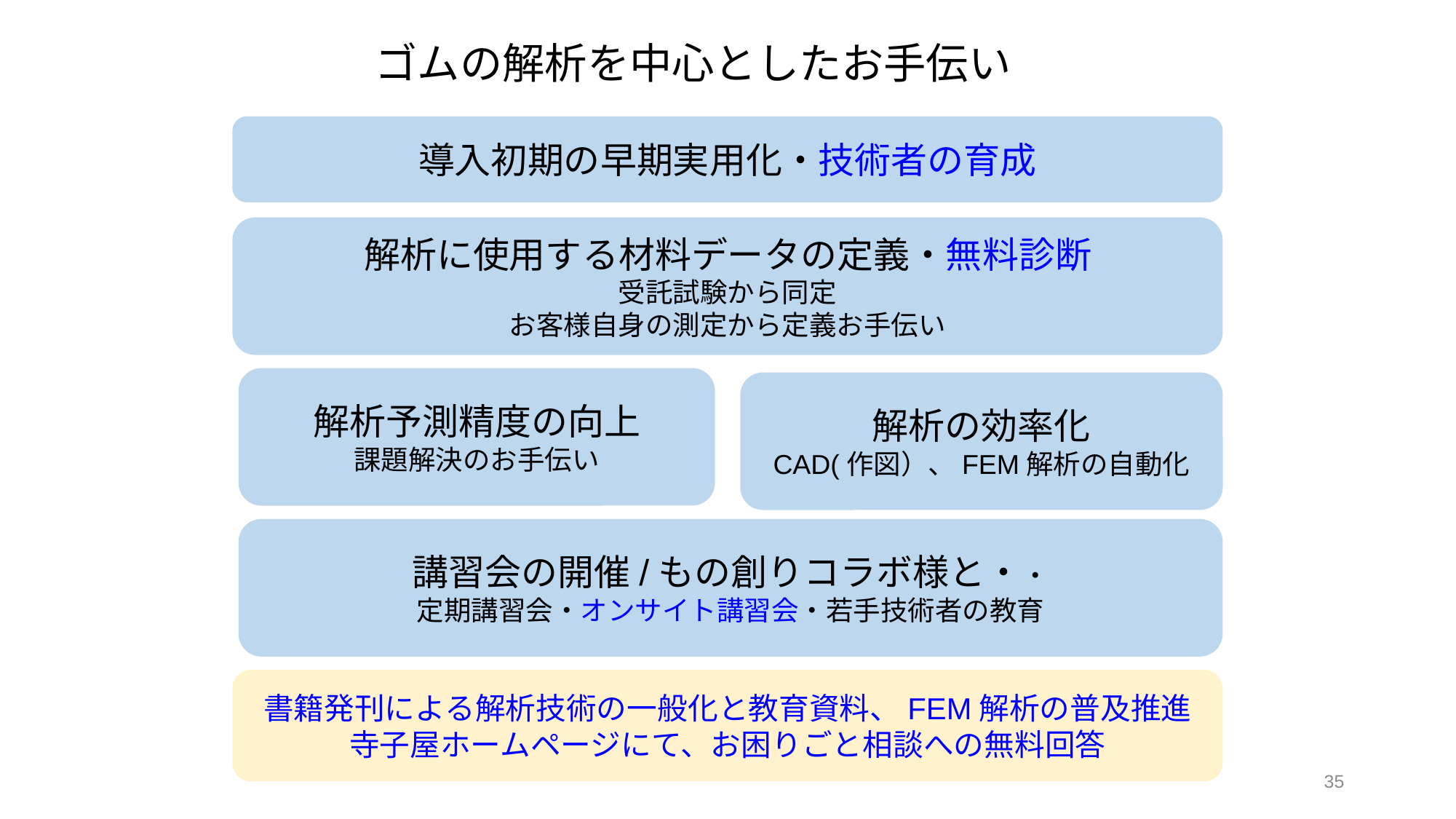

ゴムの解析を中心としたお手伝い
導入初期の早期実用化・技術者の育成
解析に使用する材料データの定義・無料診断
受託試験から同定
お客様自身の測定から定義お手伝い
解析予測精度の向上
課題解決のお手伝い
解析の効率化
CAD(作図）、FEM解析の自動化
講習会の開催/もの創りコラボ様と・・
定期講習会・オンサイト講習会・若手技術者の教育
書籍発刊による解析技術の一般化と教育資料、FEM解析の普及推進
寺子屋ホームページにて、お困りごと相談への無料回答
35